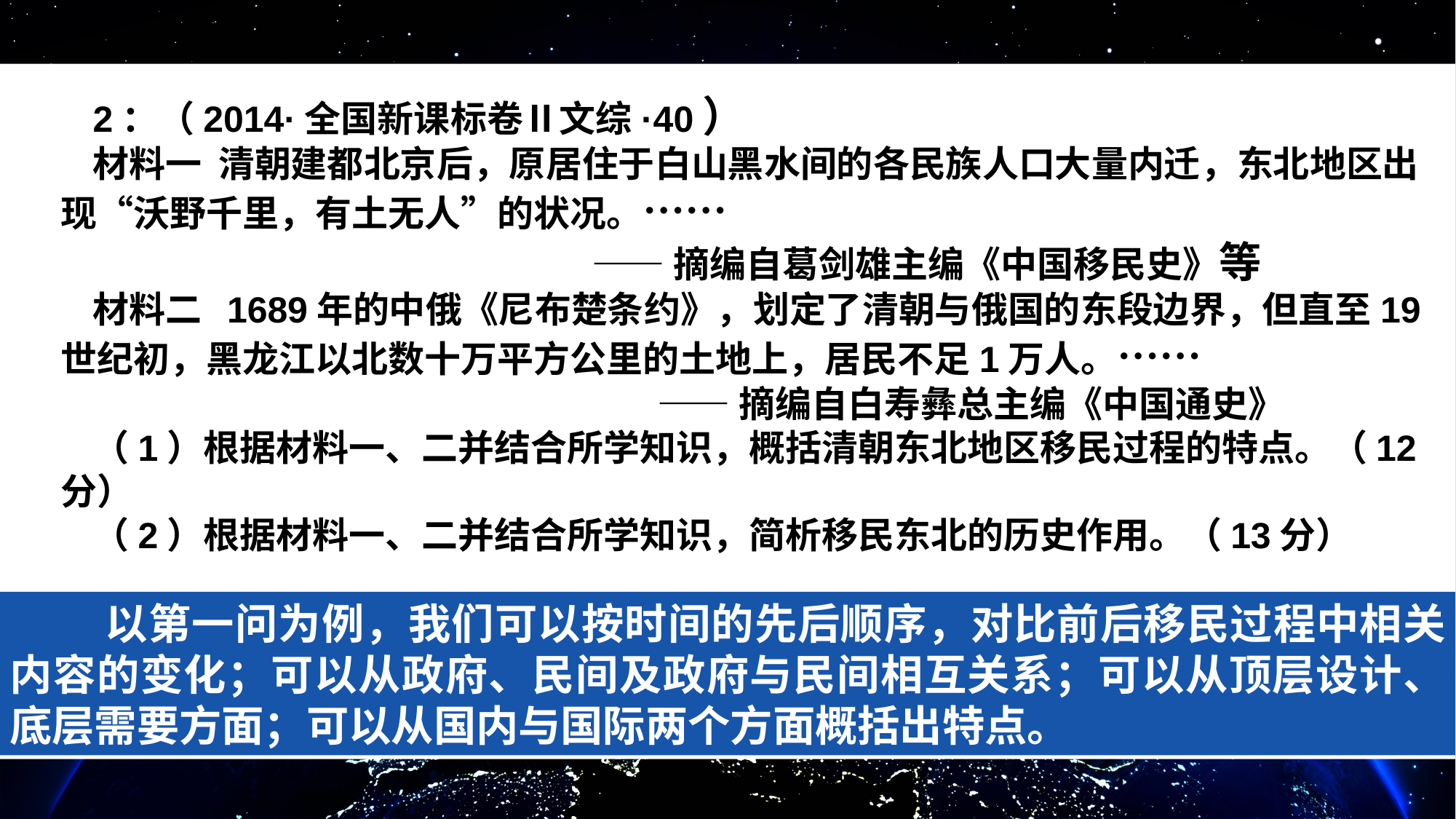

2：（2014·全国新课标卷Ⅱ文综·40）
材料一  清朝建都北京后，原居住于白山黑水间的各民族人口大量内迁，东北地区出现“沃野千里，有土无人”的状况。……
                                                             ——摘编自葛剑雄主编《中国移民史》等
材料二  1689年的中俄《尼布楚条约》，划定了清朝与俄国的东段边界，但直至19世纪初，黑龙江以北数十万平方公里的土地上，居民不足1万人。……
                                                                     ——摘编自白寿彝总主编《中国通史》
（1）根据材料一、二并结合所学知识，概括清朝东北地区移民过程的特点。（12分）
（2）根据材料一、二并结合所学知识，简析移民东北的历史作用。（13分）

     以第一问为例，我们可以按时间的先后顺序，对比前后移民过程中相关内容的变化；可以从政府、民间及政府与民间相互关系；可以从顶层设计、底层需要方面；可以从国内与国际两个方面概括出特点。